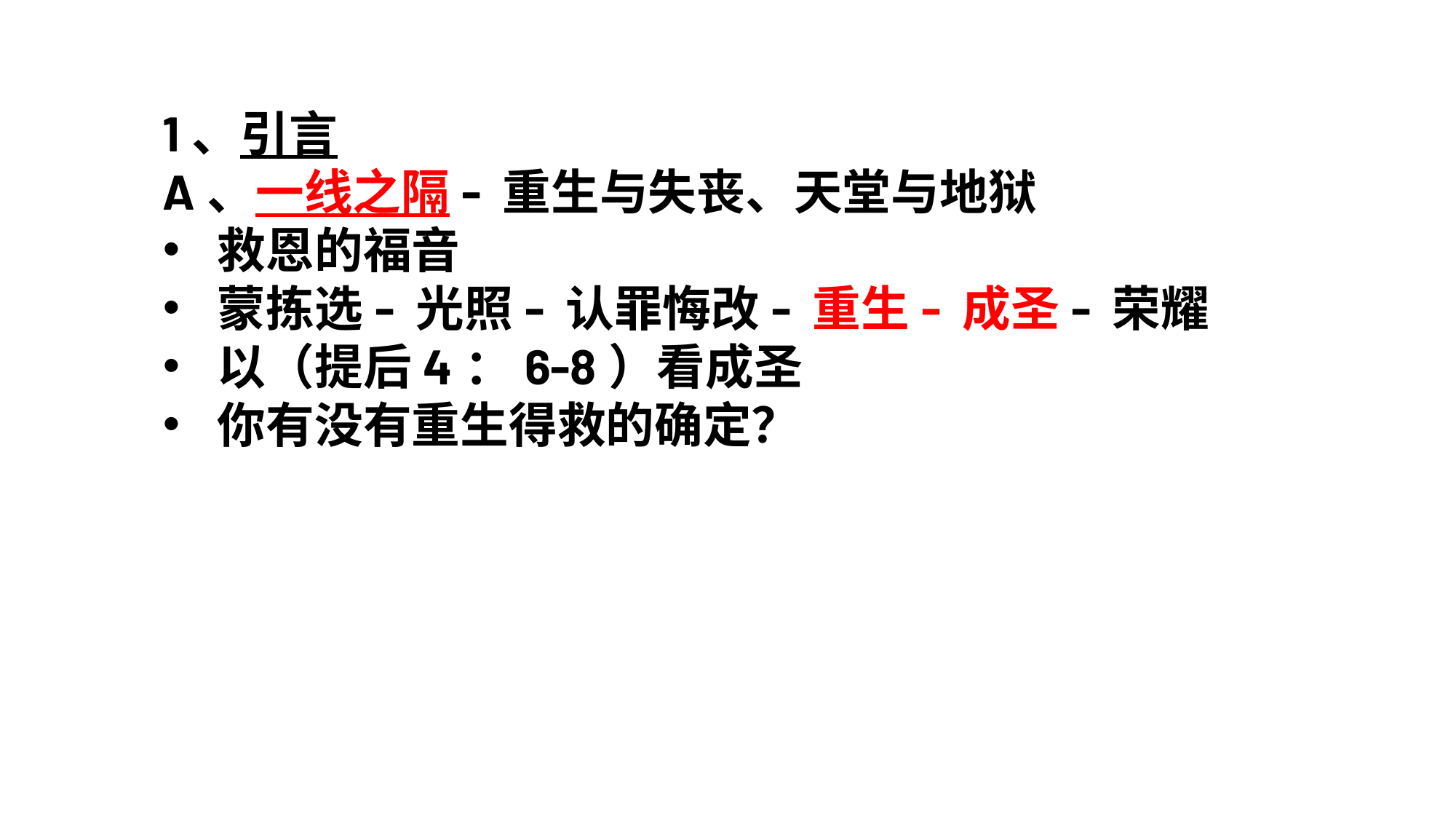

1、引言
A、一线之隔- 重生与失丧、天堂与地狱
救恩的福音
蒙拣选- 光照- 认罪悔改- 重生- 成圣- 荣耀
以（提后4：6-8）看成圣
你有没有重生得救的确定？